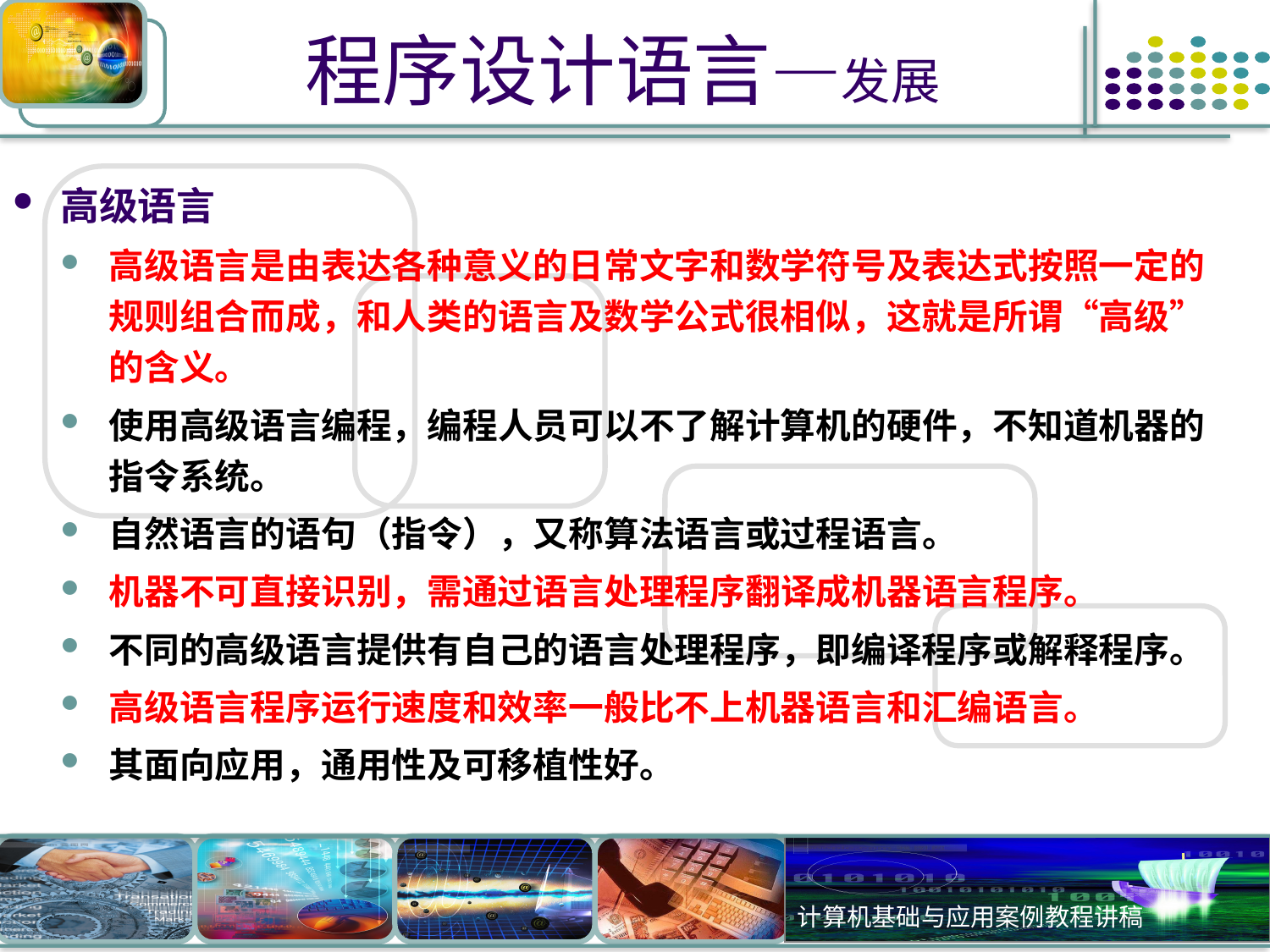

# 程序设计语言—发展
高级语言
高级语言是由表达各种意义的日常文字和数学符号及表达式按照一定的规则组合而成，和人类的语言及数学公式很相似，这就是所谓“高级”的含义。
使用高级语言编程，编程人员可以不了解计算机的硬件，不知道机器的指令系统。
自然语言的语句（指令），又称算法语言或过程语言。
机器不可直接识别，需通过语言处理程序翻译成机器语言程序。
不同的高级语言提供有自己的语言处理程序，即编译程序或解释程序。
高级语言程序运行速度和效率一般比不上机器语言和汇编语言。
其面向应用，通用性及可移植性好。